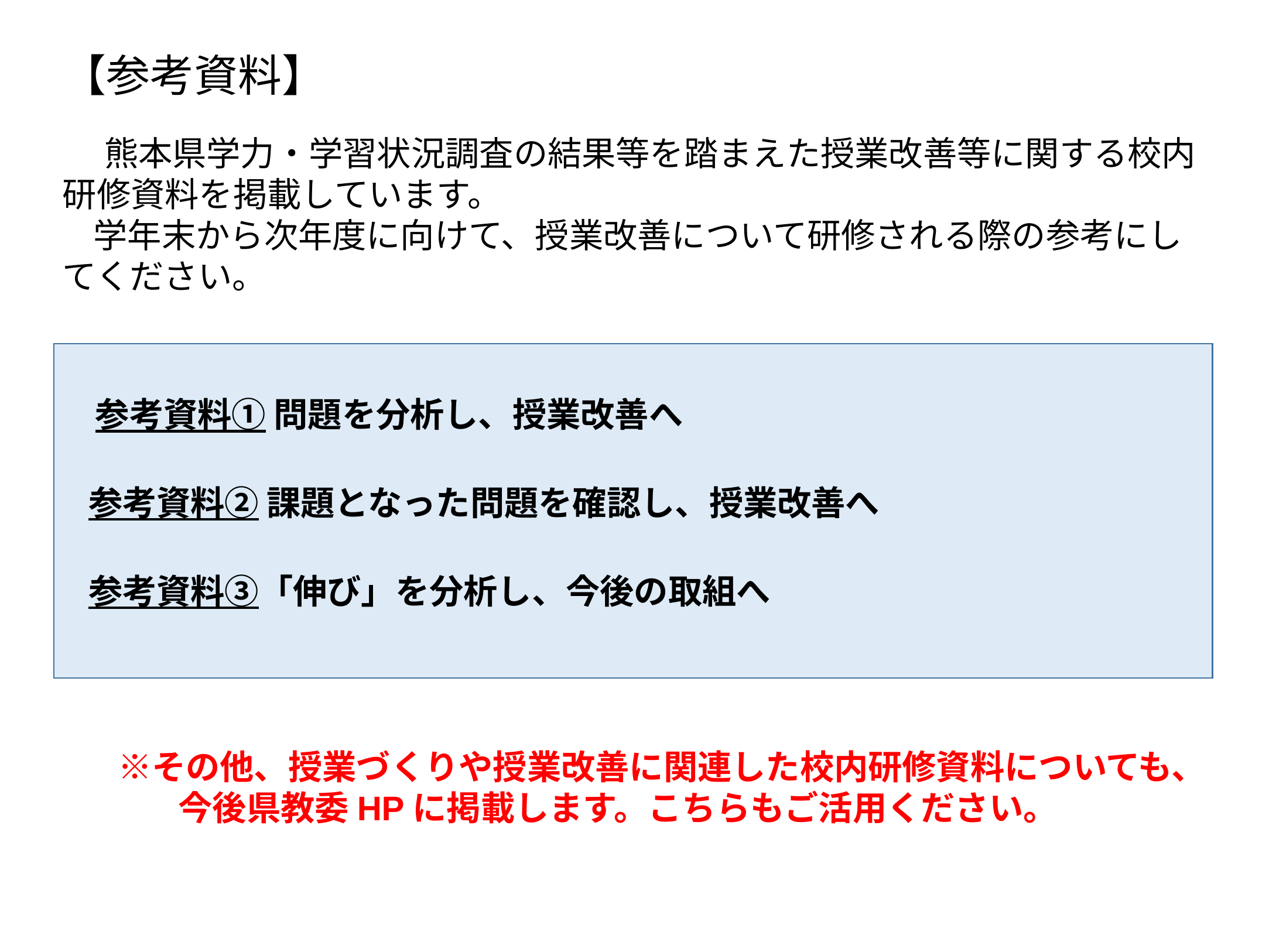

【参考資料】
　 熊本県学力・学習状況調査の結果等を踏まえた授業改善等に関する校内研修資料を掲載しています。
   学年末から次年度に向けて、授業改善について研修される際の参考にしてください。

参考資料① 問題を分析し、授業改善へ
# 参考資料② 課題となった問題を確認し、授業改善へ
　 参考資料③「伸び」を分析し、今後の取組へ
　 ※その他、授業づくりや授業改善に関連した校内研修資料についても、
　　　今後県教委HPに掲載します。こちらもご活用ください。